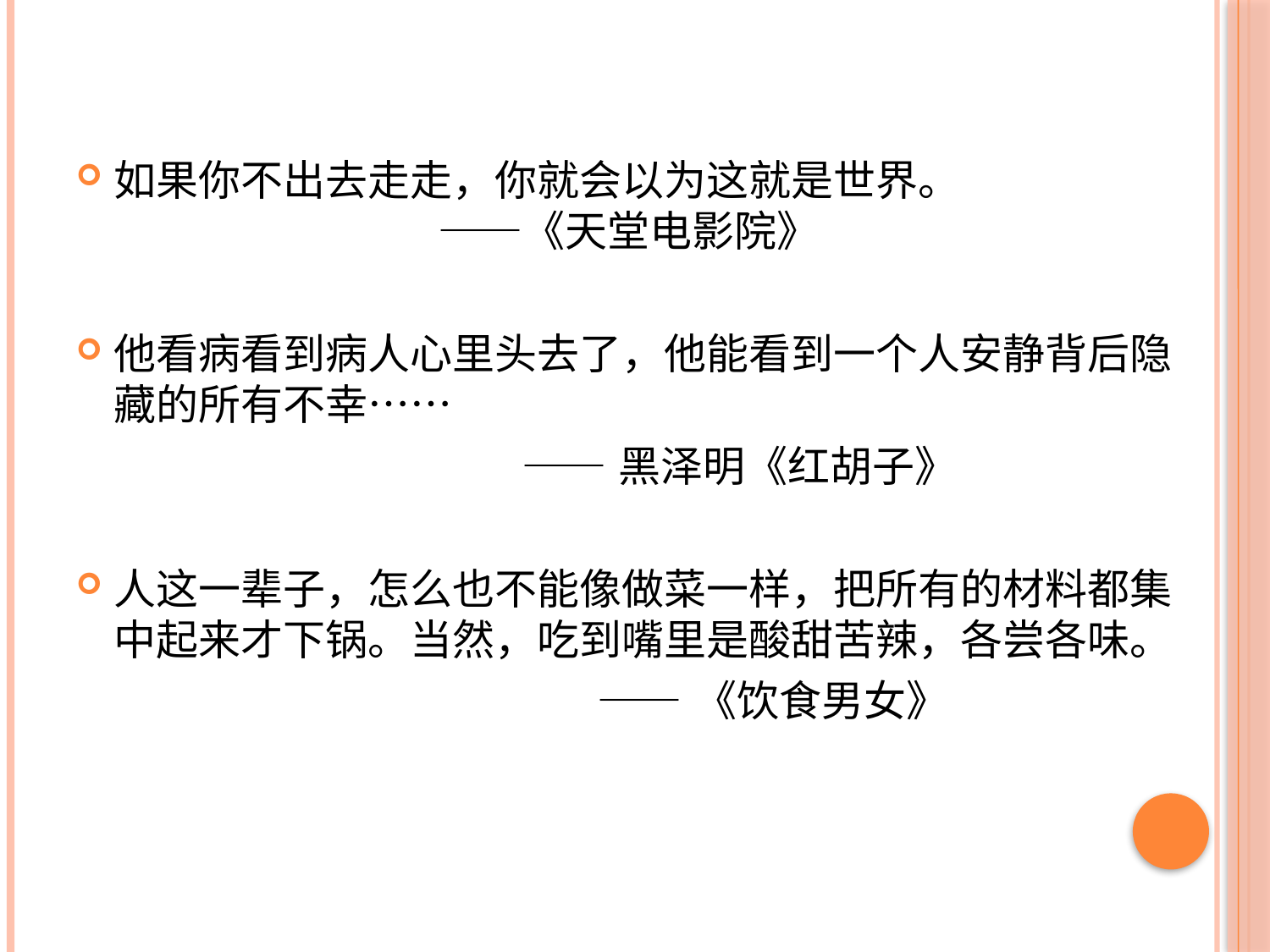

#

如果你不出去走走，你就会以为这就是世界。 
                                  ——《天堂电影院》

他看病看到病人心里头去了，他能看到一个人安静背后隐藏的所有不幸……
                                               ——黑泽明《红胡子》

人这一辈子，怎么也不能像做菜一样，把所有的材料都集中起来才下锅。当然，吃到嘴里是酸甜苦辣，各尝各味。
                                                       ——《饮食男女》